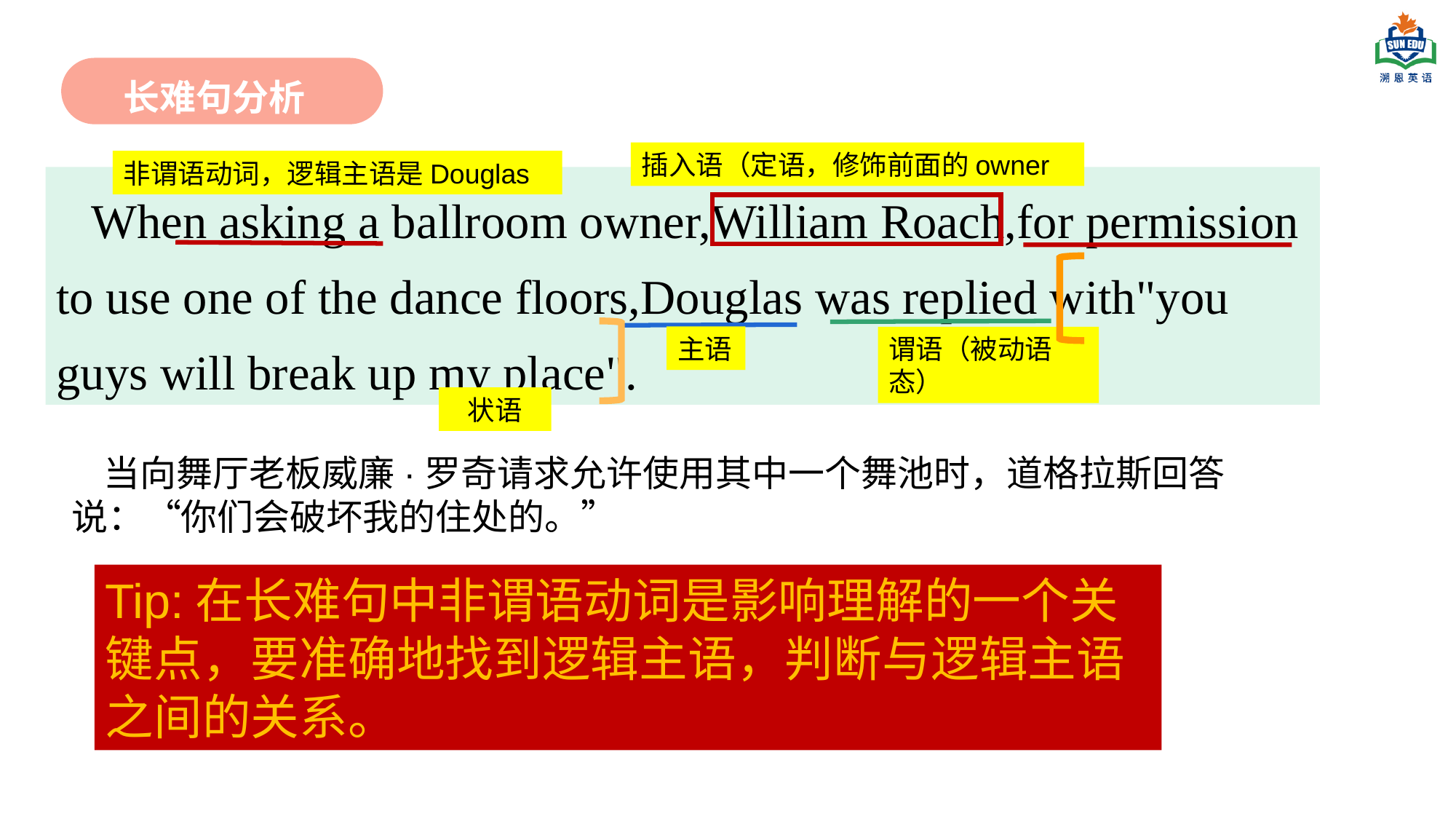

长难句分析
#
插入语（定语，修饰前面的owner
非谓语动词，逻辑主语是Douglas
When asking a ballroom owner,William Roach,for permission to use one of the dance floors,Douglas was replied with"you guys will break up my place".

主语
谓语（被动语态）
状语
当向舞厅老板威廉·罗奇请求允许使用其中一个舞池时，道格拉斯回答说：“你们会破坏我的住处的。”
Tip:在长难句中非谓语动词是影响理解的一个关键点，要准确地找到逻辑主语，判断与逻辑主语之间的关系。